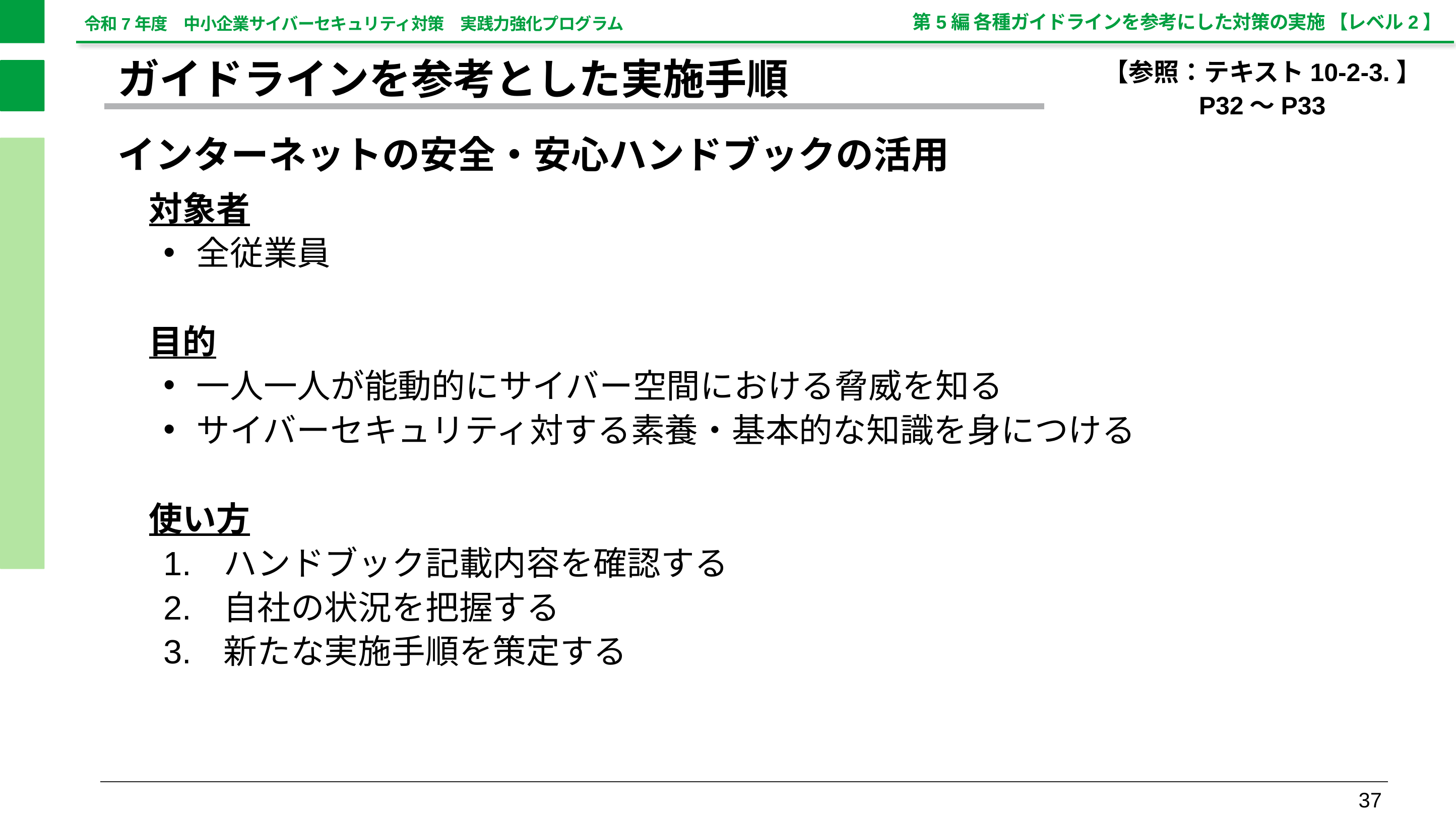

第5編 各種ガイドラインを参考にした対策の実施 【レベル2】
【参照：テキスト10-2-3.】
P32～P33
ガイドラインを参考とした実施手順
インターネットの安全・安心ハンドブックの活用
対象者
全従業員

目的
一人一人が能動的にサイバー空間における脅威を知る
サイバーセキュリティ対する素養・基本的な知識を身につける

使い方
ハンドブック記載内容を確認する
自社の状況を把握する
新たな実施手順を策定する